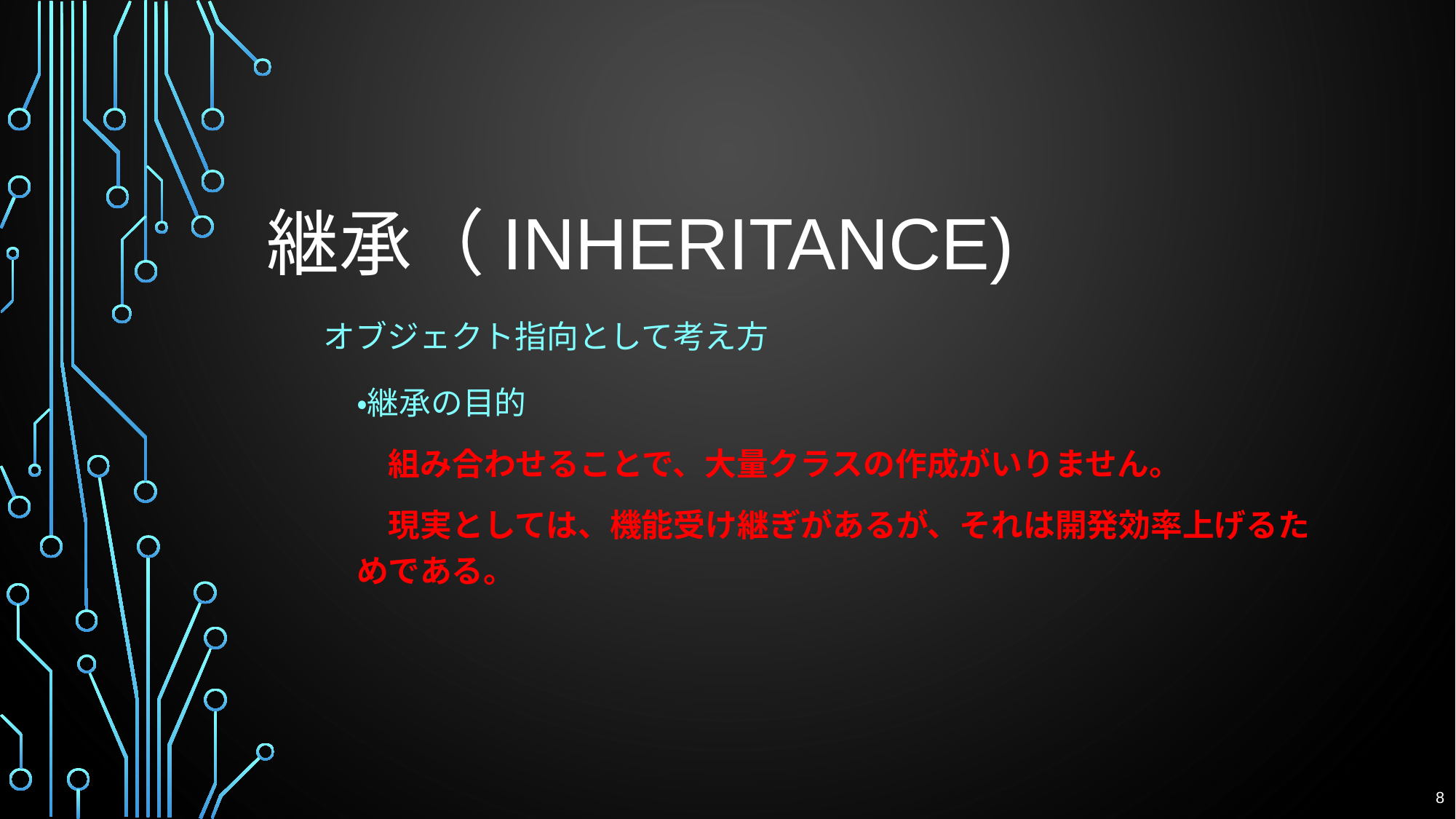

# 継承（inheritance)
オブジェクト指向として考え方
・継承の目的
　組み合わせることで、大量クラスの作成がいりません。
　現実としては、機能受け継ぎがあるが、それは開発効率上げるためである。
8